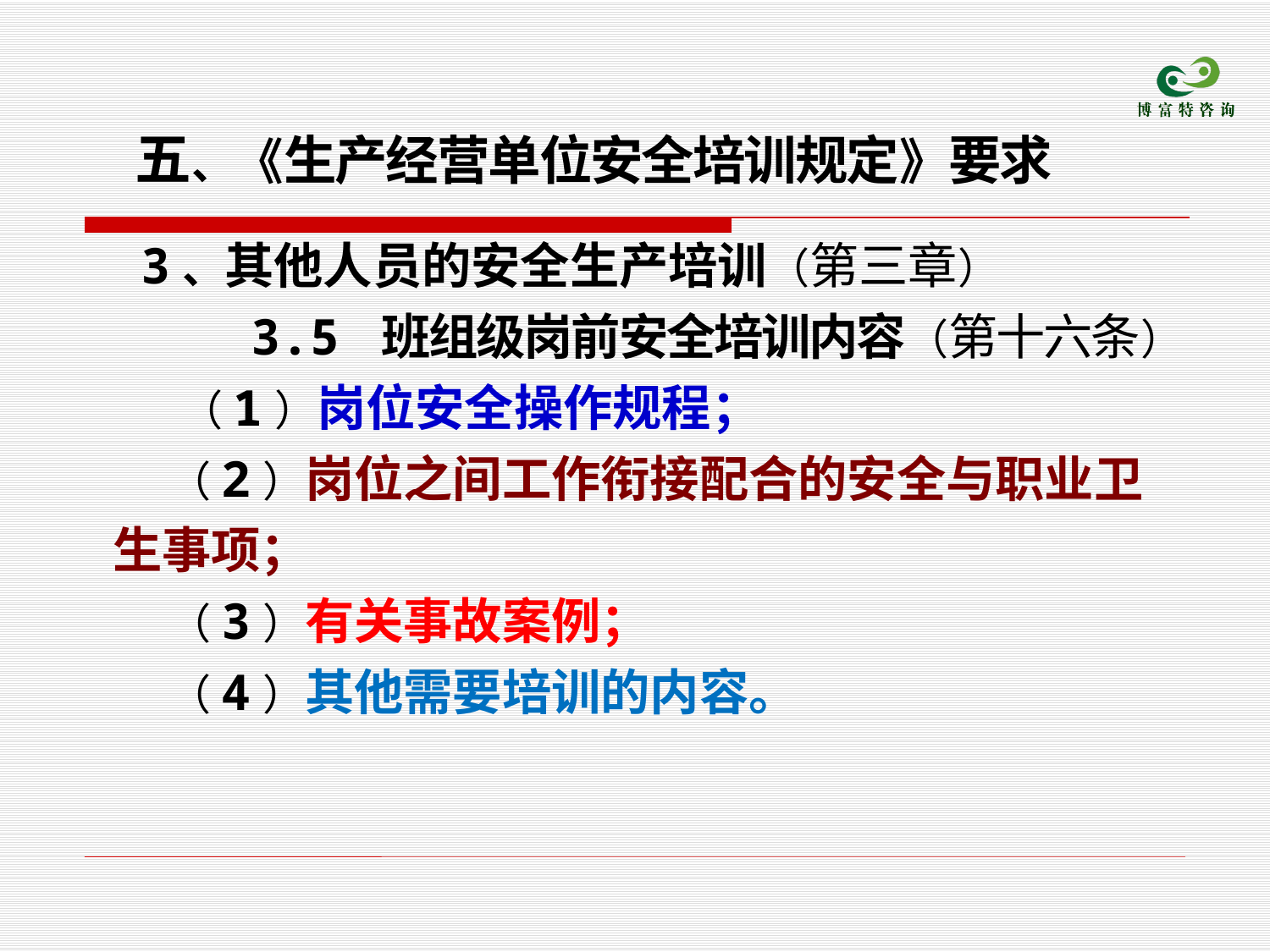

五、《生产经营单位安全培训规定》要求
　      3、其他人员的安全生产培训（第三章）
        3.5 班组级岗前安全培训内容（第十六条）
 　　 （1）岗位安全操作规程；
　　  （2）岗位之间工作衔接配合的安全与职业卫生事项；
　　  （3）有关事故案例；
　　  （4）其他需要培训的内容。